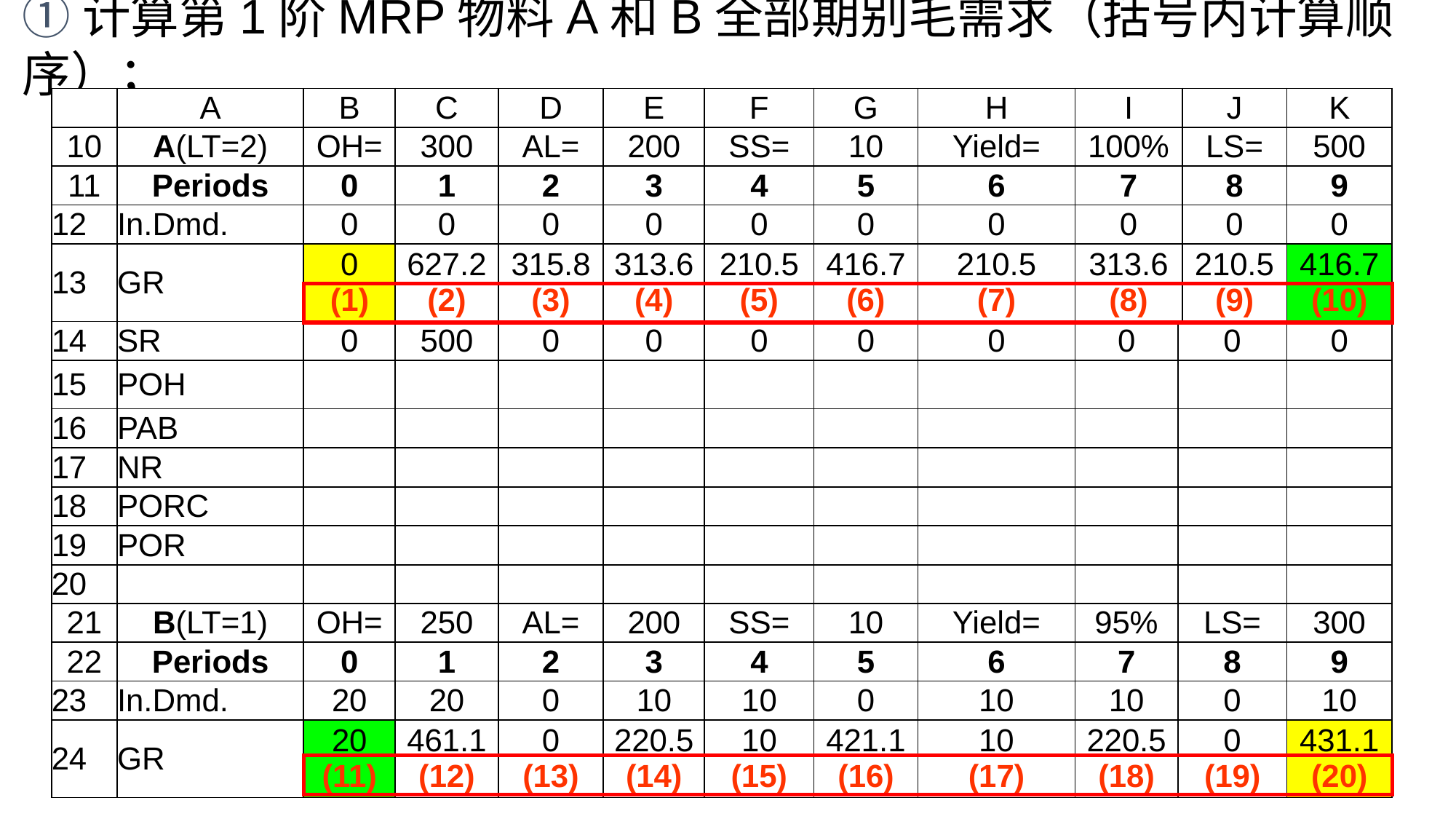

①计算第1阶MRP物料A和B全部期别毛需求（括号内计算顺序）；
|  | A | B | C | D | E | F | G | H | I |  | J | K |
| --- | --- | --- | --- | --- | --- | --- | --- | --- | --- | --- | --- | --- |
| 10 | A(LT=2) | OH= | 300 | AL= | 200 | SS= | 10 | Yield= | 100% |  | LS= | 500 |
| 11 | Periods | 0 | 1 | 2 | 3 | 4 | 5 | 6 | 7 |  | 8 | 9 |
| 12 | In.Dmd. | 0 | 0 | 0 | 0 | 0 | 0 | 0 | 0 |  | 0 | 0 |
| 13 | GR | 0 (1) | 627.2 (2) | 315.8 (3) | 313.6 (4) | 210.5 (5) | 416.7 (6) | 210.5 (7) | 313.6 (8) |  | 210.5 (9) | 416.7 (10) |
| 14 | SR | 0 | 500 | 0 | 0 | 0 | 0 | 0 | 0 | 0 |  | 0 |
| 15 | POH |  |  |  |  |  |  |  |  |  |  |  |
| 16 | PAB |  |  |  |  |  |  |  |  |  |  |  |
| 17 | NR |  |  |  |  |  |  |  |  |  |  |  |
| 18 | PORC |  |  |  |  |  |  |  |  |  |  |  |
| 19 | POR |  |  |  |  |  |  |  |  |  |  |  |
| 20 |  |  |  |  |  |  |  |  |  |  |  |  |
| 21 | B(LT=1) | OH= | 250 | AL= | 200 | SS= | 10 | Yield= | 95% | LS= |  | 300 |
| 22 | Periods | 0 | 1 | 2 | 3 | 4 | 5 | 6 | 7 | 8 |  | 9 |
| 23 | In.Dmd. | 20 | 20 | 0 | 10 | 10 | 0 | 10 | 10 | 0 |  | 10 |
| 24 | GR | 20 (11) | 461.1 (12) | 0 (13) | 220.5 (14) | 10 (15) | 421.1 (16) | 10 (17) | 220.5 (18) | 0 (19) |  | 431.1 (20) |

36